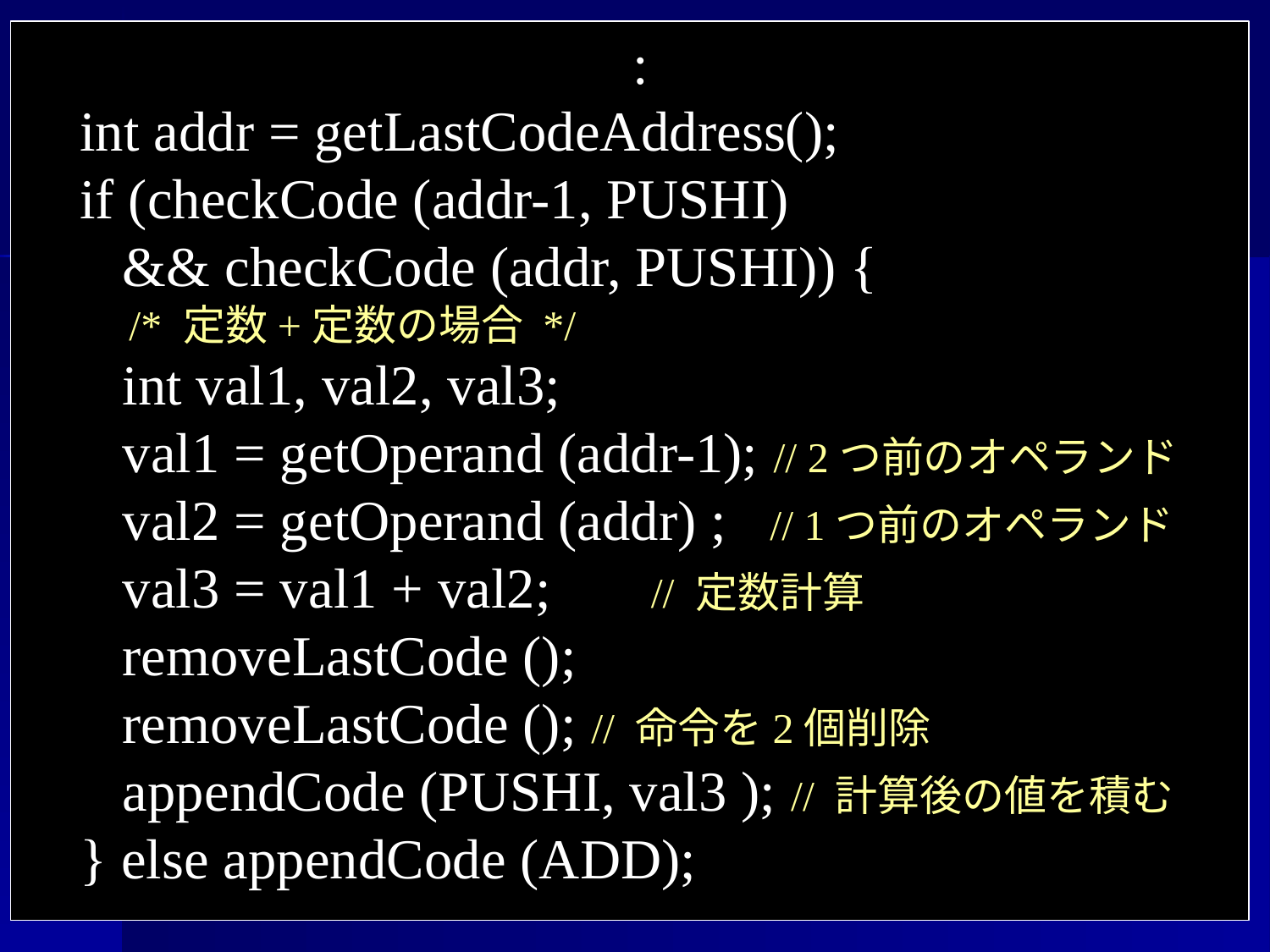

:
    int addr = getLastCodeAddress();
    if (checkCode (addr-1, PUSHI)
       && checkCode (addr, PUSHI)) {
          /* 定数+定数の場合 */
       int val1, val2, val3;
       val1 = getOperand (addr-1); // 2つ前のオペランド
       val2 = getOperand (addr) ;   // 1つ前のオペランド
       val3 = val1 + val2;       // 定数計算
       removeLastCode ();
       removeLastCode (); // 命令を2個削除
       appendCode (PUSHI, val3 ); // 計算後の値を積む
    } else appendCode (ADD);